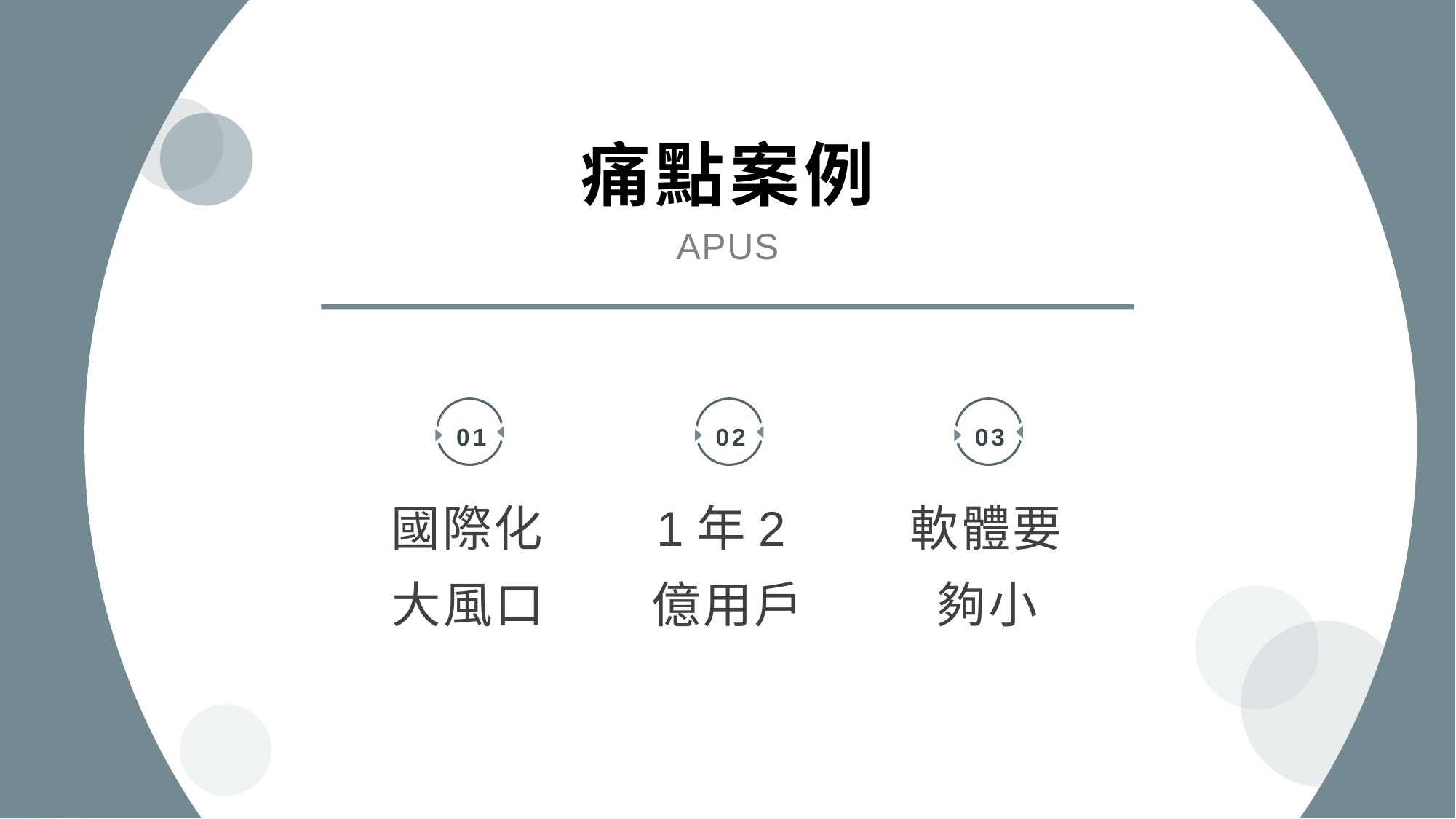

痛點案例
APUS

01
02
03

國際化大風口
1年2億用戶
軟體要夠小